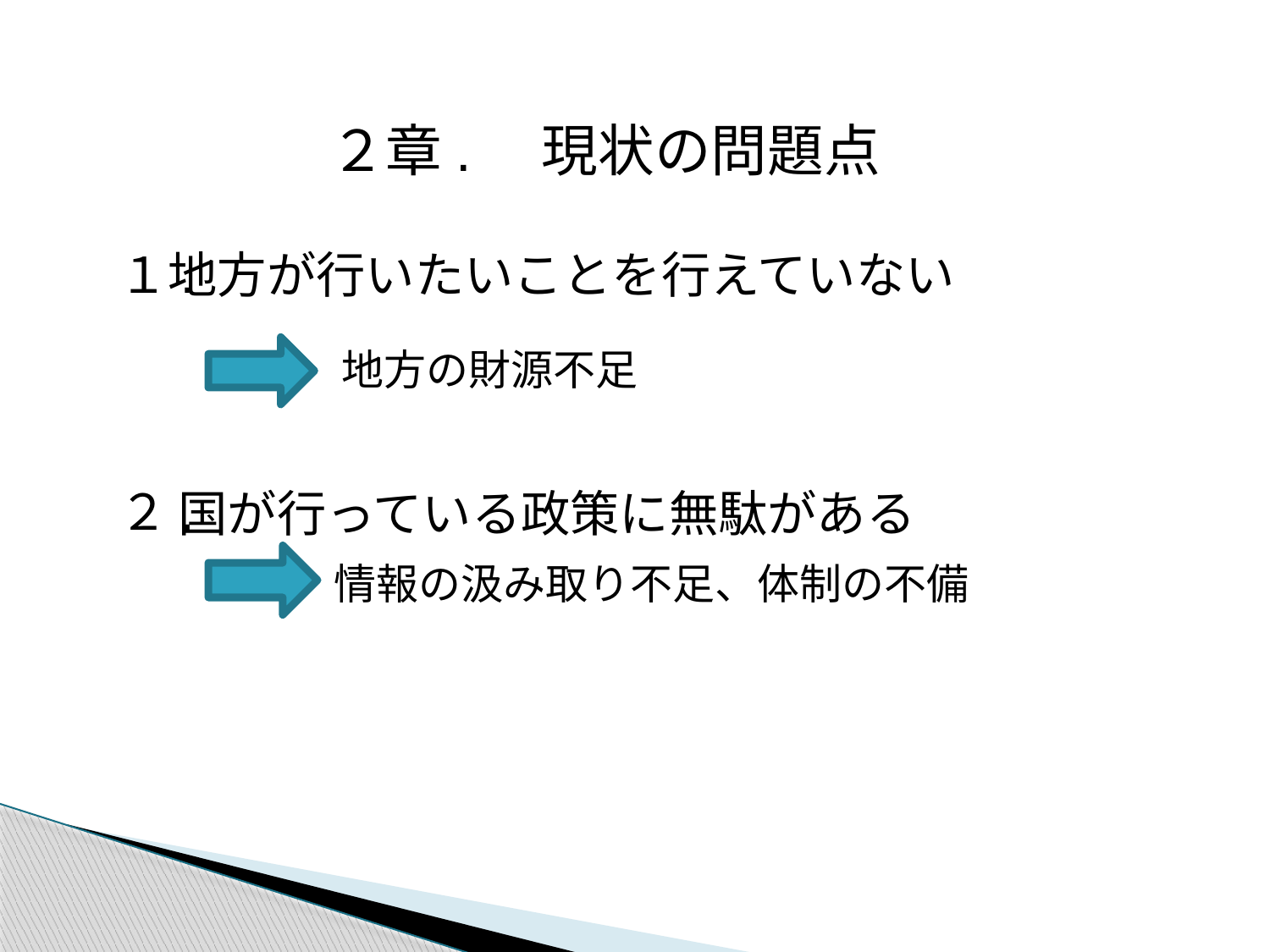

２章.　現状の問題点
１.

２.
地方が行いたいことを行えていない

地方の財源不足
国が行っている政策に無駄がある

情報の汲み取り不足、体制の不備